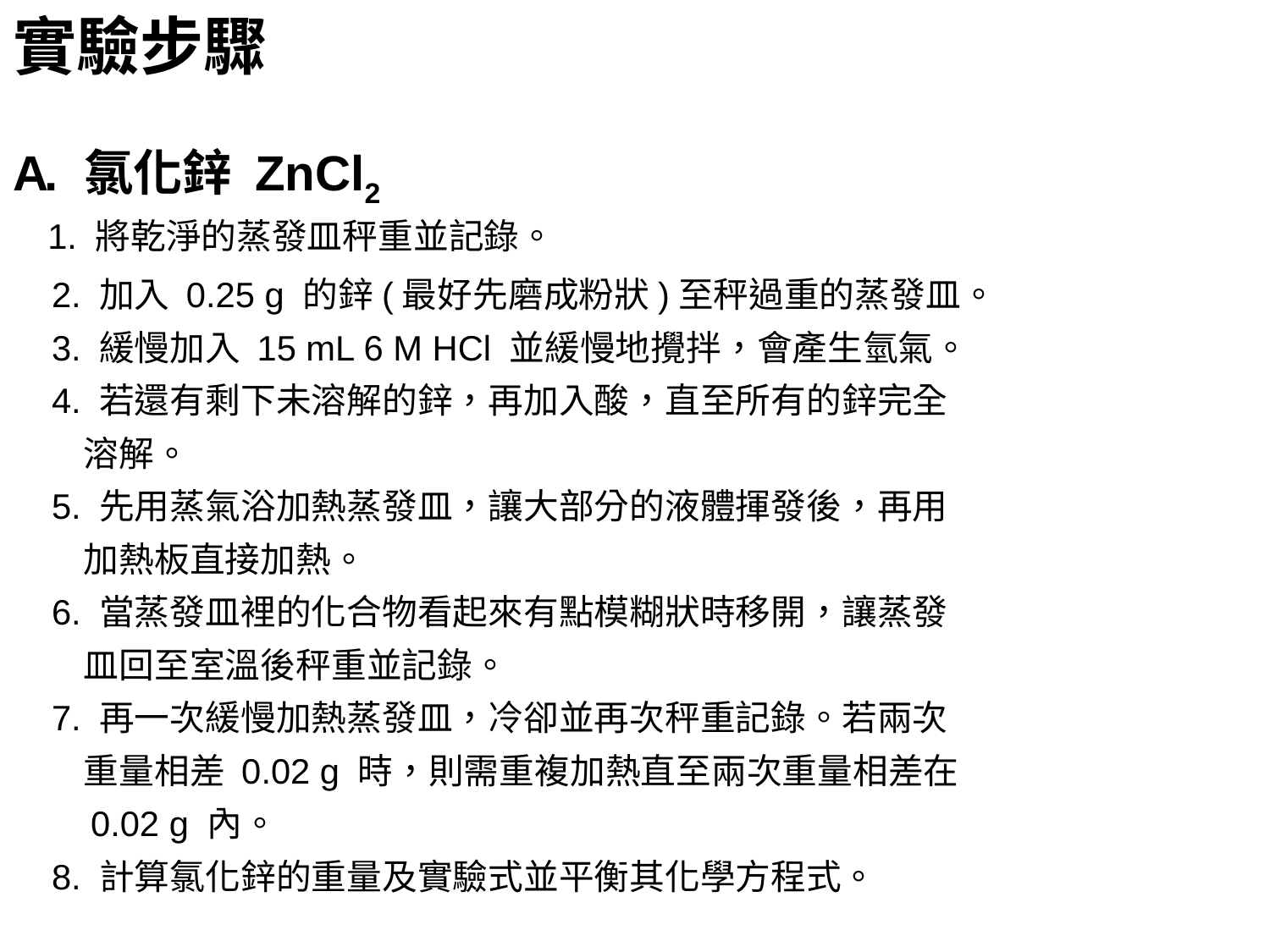

實驗步驟

氯化鋅 ZnCl2
    1. 將乾淨的蒸發皿秤重並記錄。
    2. 加入 0.25 g 的鋅(最好先磨成粉狀)至秤過重的蒸發皿。
    3. 緩慢加入 15 mL 6 M HCl 並緩慢地攪拌，會產生氫氣。
    4. 若還有剩下未溶解的鋅，再加入酸，直至所有的鋅完全
        溶解。
    5. 先用蒸氣浴加熱蒸發皿，讓大部分的液體揮發後，再用
        加熱板直接加熱。
    6. 當蒸發皿裡的化合物看起來有點模糊狀時移開，讓蒸發
        皿回至室溫後秤重並記錄。
    7. 再一次緩慢加熱蒸發皿，冷卻並再次秤重記錄。若兩次
        重量相差 0.02 g 時，則需重複加熱直至兩次重量相差在
        0.02 g 內。
    8. 計算氯化鋅的重量及實驗式並平衡其化學方程式。